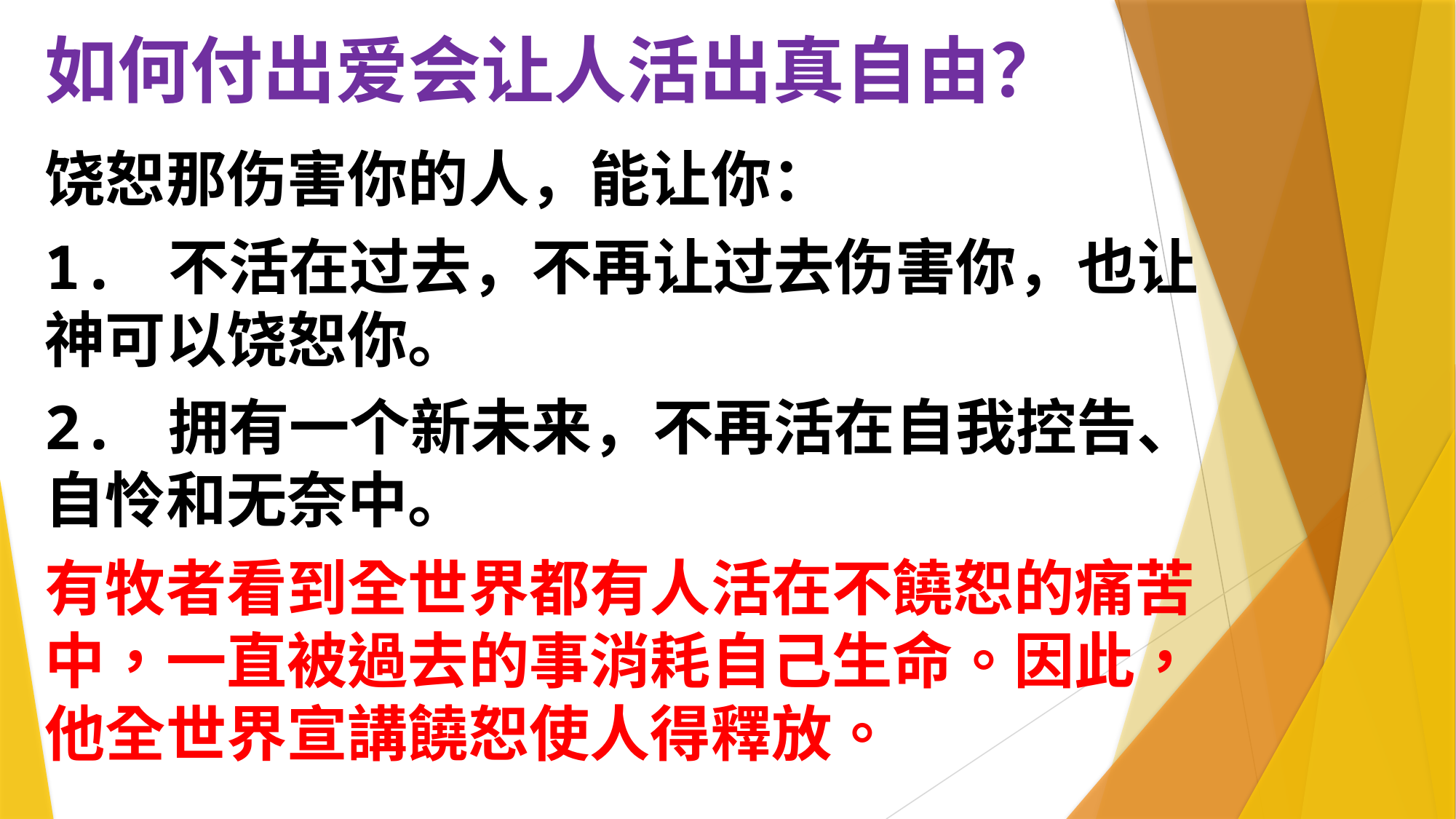

# 如何付出爱会让人活出真自由？
饶恕那伤害你的人，能让你：
1. 不活在过去，不再让过去伤害你，也让神可以饶恕你。
2. 拥有一个新未来，不再活在自我控告、自怜和无奈中。
有牧者看到全世界都有人活在不饒恕的痛苦中，一直被過去的事消耗自己生命。因此，他全世界宣講饒恕使人得釋放。